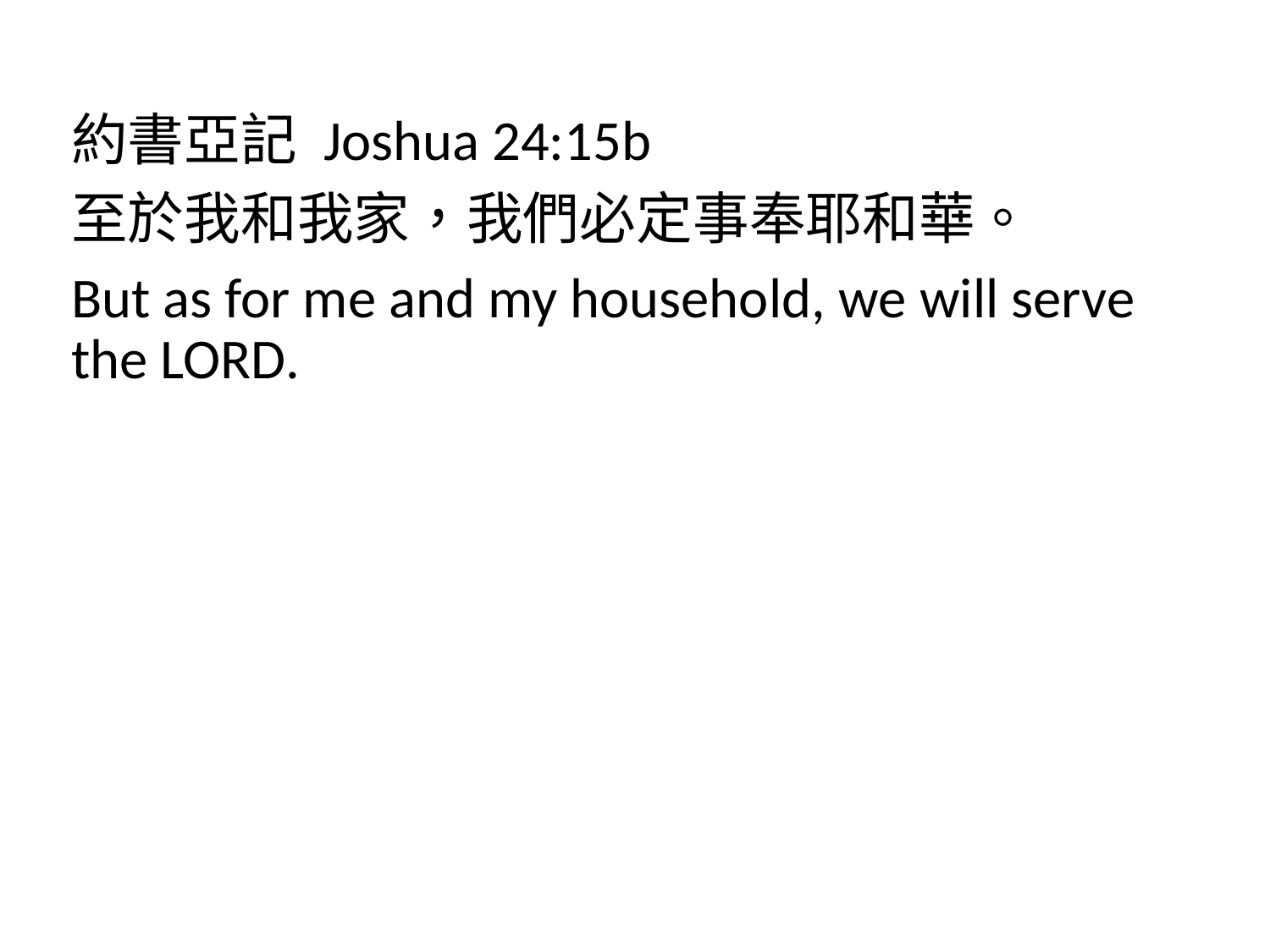

約書亞記 Joshua 24:15b
至於我和我家，我們必定事奉耶和華。
But as for me and my household, we will serve the Lord.